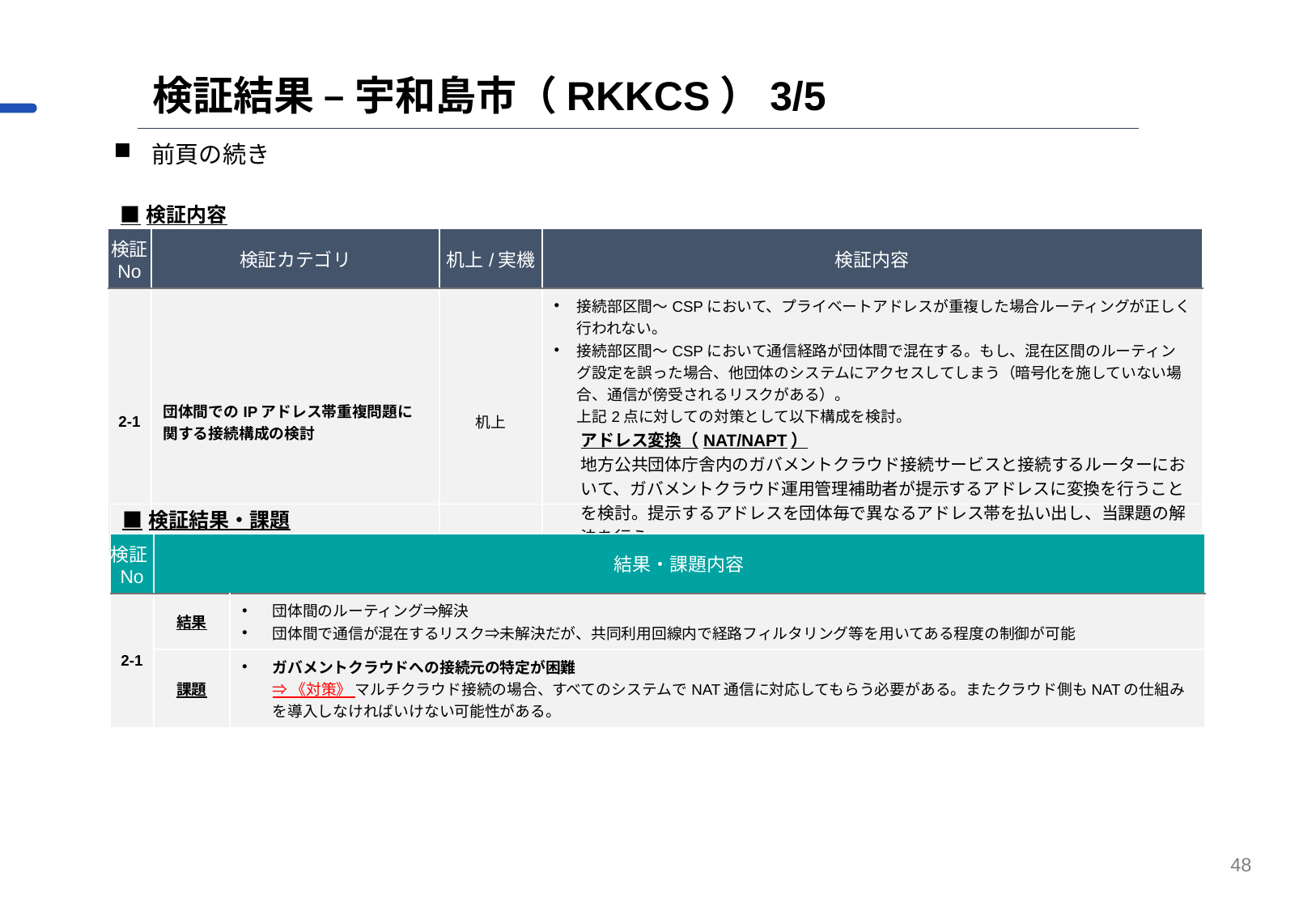

検証結果 – 宇和島市（RKKCS）3/5
前頁の続き
| ■検証内容 | ■検証内容 |  |  |
| --- | --- | --- | --- |
| 検証 No | 検証カテゴリ | 机上/実機 | 検証内容 |
| 2-1 | 団体間でのIPアドレス帯重複問題に関する接続構成の検討 | 机上 | 接続部区間～CSPにおいて、プライベートアドレスが重複した場合ルーティングが正しく行われない。 接続部区間～CSPにおいて通信経路が団体間で混在する。もし、混在区間のルーティング設定を誤った場合、他団体のシステムにアクセスしてしまう（暗号化を施していない場合、通信が傍受されるリスクがある）。 上記2点に対しての対策として以下構成を検討。 アドレス変換（NAT/NAPT） 地方公共団体庁舎内のガバメントクラウド接続サービスと接続するルーターにおいて、ガバメントクラウド運用管理補助者が提示するアドレスに変換を行うことを検討。提示するアドレスを団体毎で異なるアドレス帯を払い出し、当課題の解決を行う。 |
| ■検証結果・課題 |  |  |
| --- | --- | --- |
| 検証No | 結果・課題内容 | 結果・課題内容 |
| 2-1 | 結果 | 団体間のルーティング⇒解決 団体間で通信が混在するリスク⇒未解決だが、共同利用回線内で経路フィルタリング等を用いてある程度の制御が可能 |
|  | 課題 | ガバメントクラウドへの接続元の特定が困難 ⇒ 《対策》 マルチクラウド接続の場合、すべてのシステムでNAT通信に対応してもらう必要がある。またクラウド側もNATの仕組みを導入しなければいけない可能性がある。 |
48